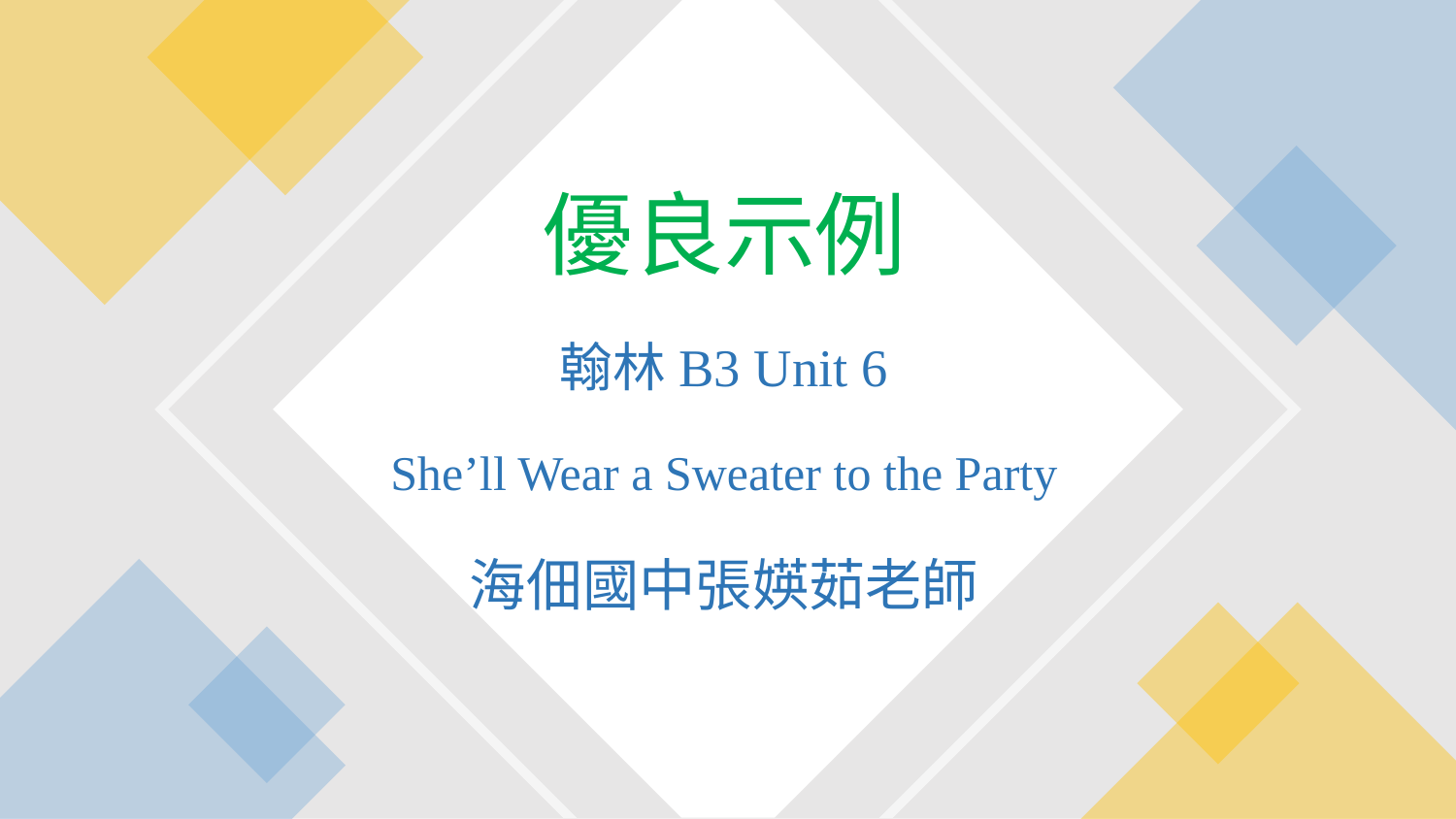

優良示例
翰林B3 Unit 6
She’ll Wear a Sweater to the Party
海佃國中張媖茹老師